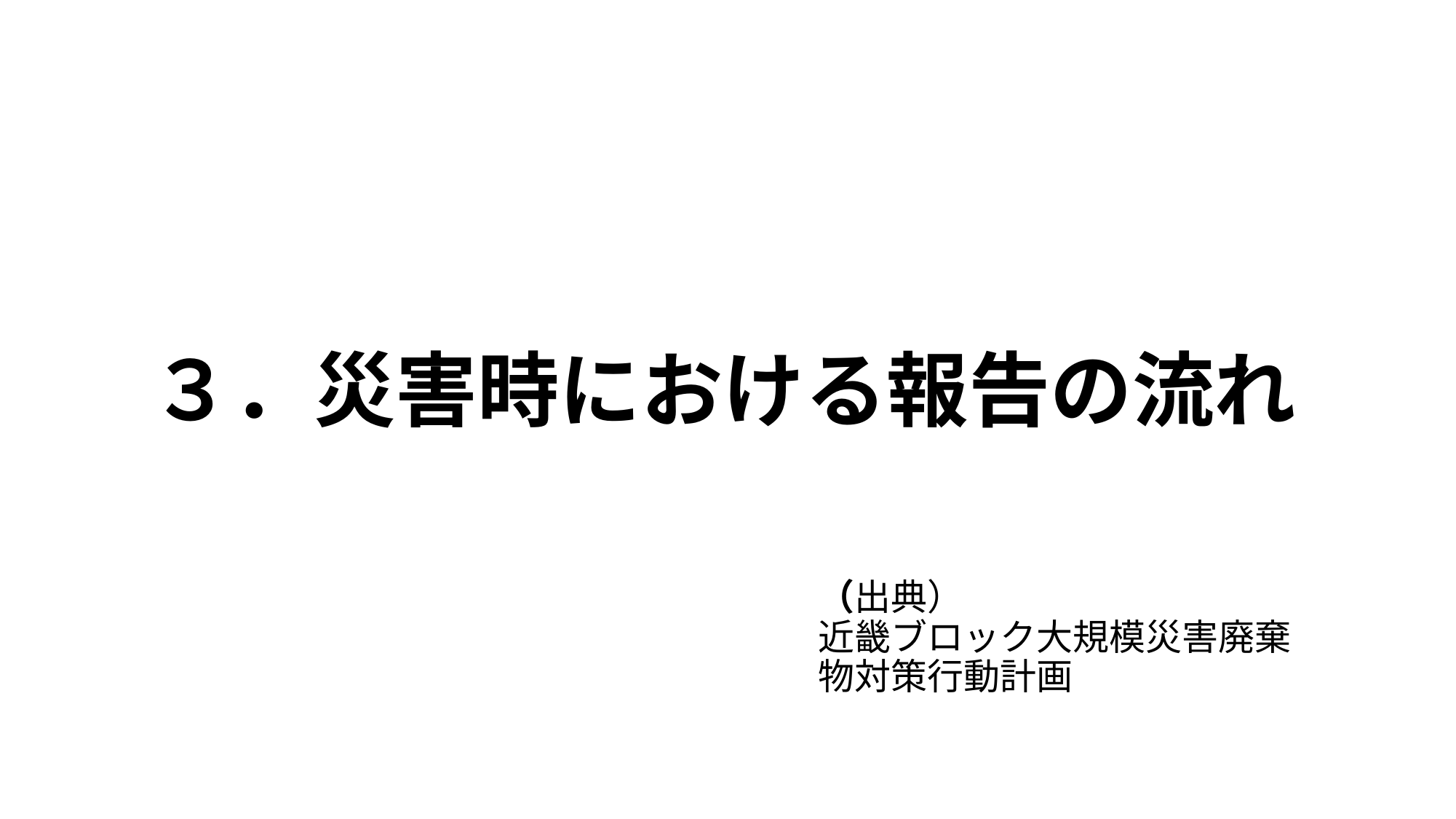

# ３．災害時における報告の流れ
（出典）
近畿ブロック大規模災害廃棄物対策行動計画